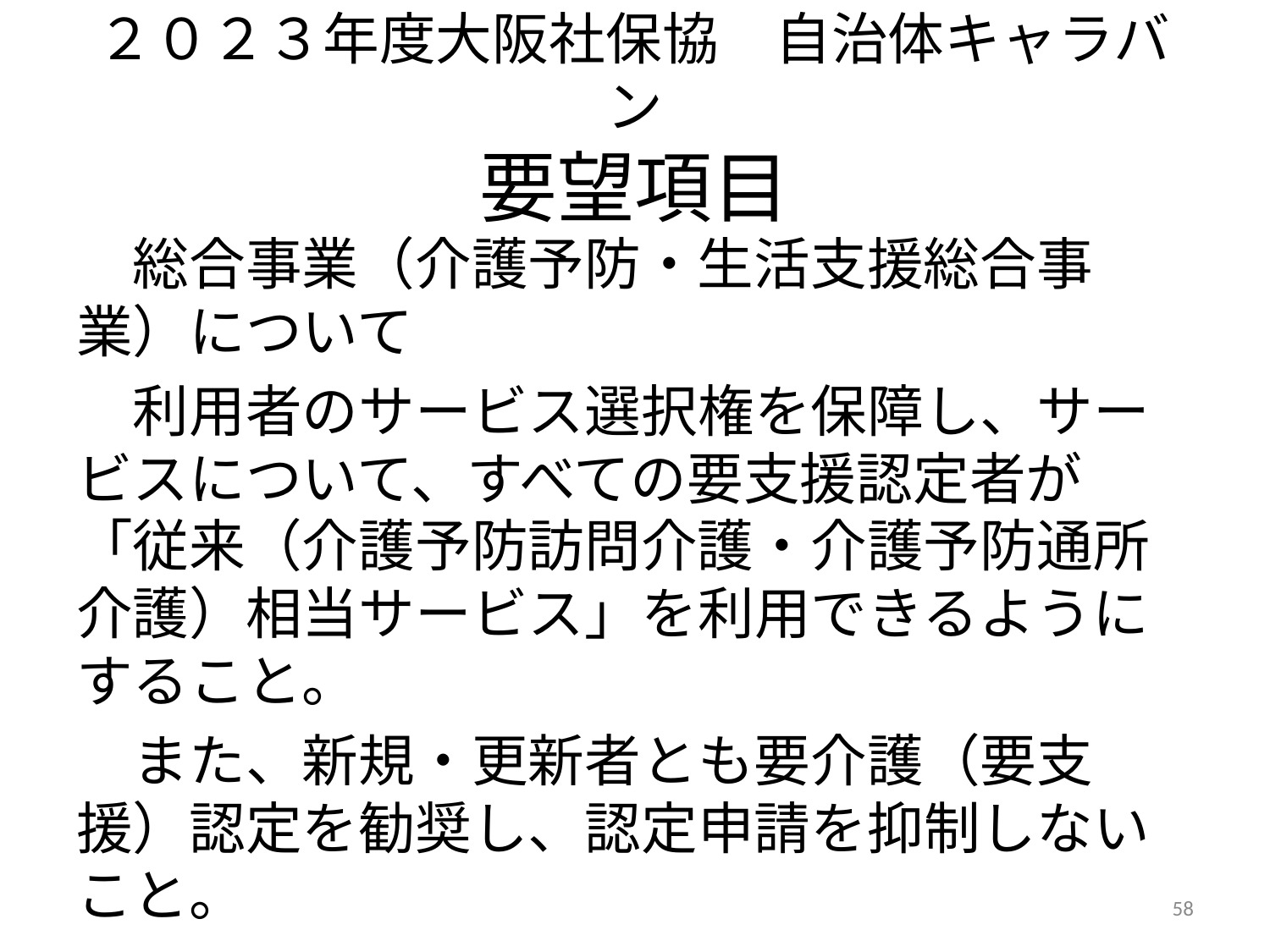

# ２０２３年度大阪社保協　自治体キャラバン 要望項目
　総合事業（介護予防・生活支援総合事業）について
　利用者のサービス選択権を保障し、サービスについて、すべての要支援認定者が「従来（介護予防訪問介護・介護予防通所介護）相当サービス」を利用できるようにすること。
　また、新規・更新者とも要介護（要支援）認定を勧奨し、認定申請を抑制しないこと。

58